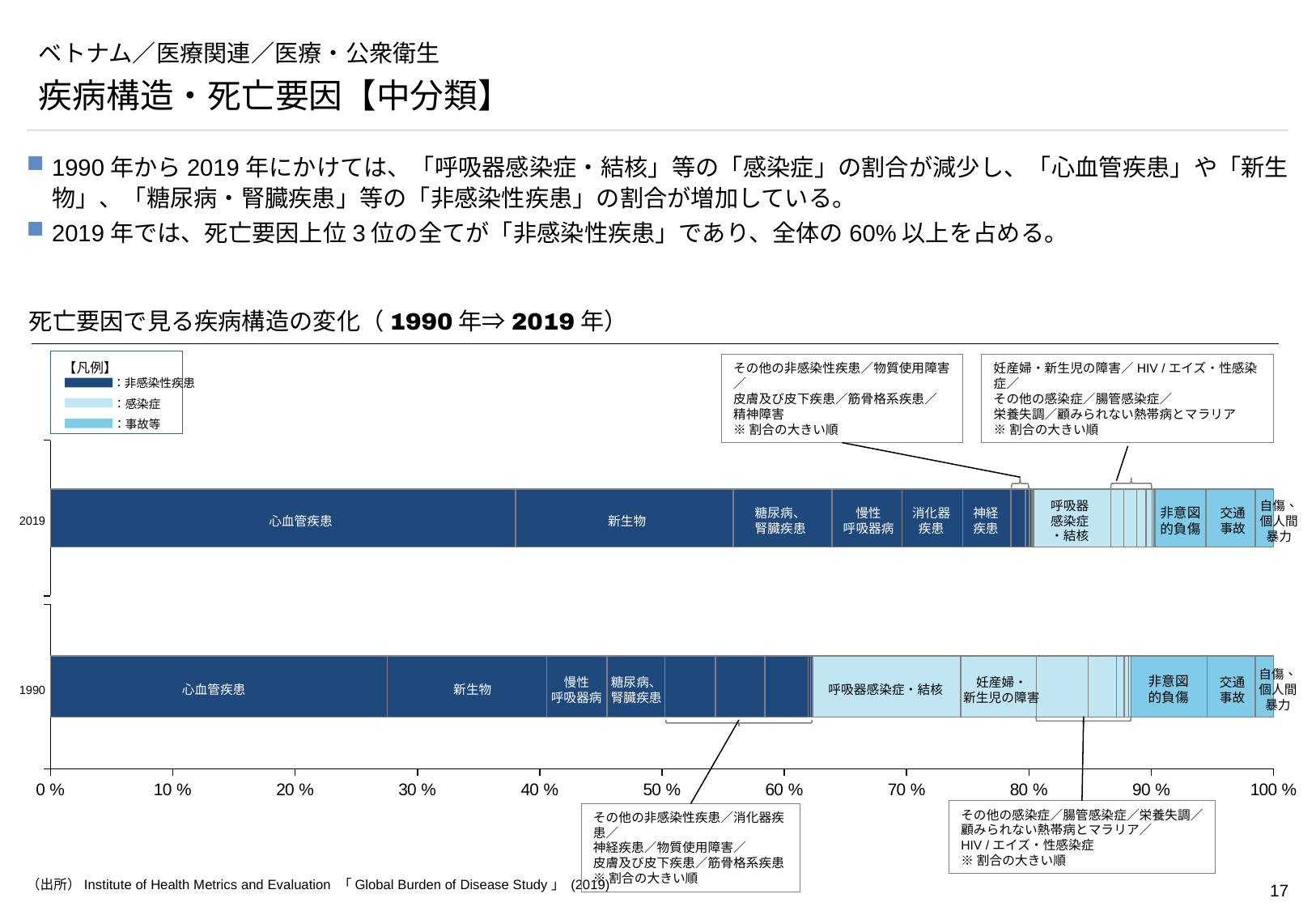

# ベトナム／医療関連／医療・公衆衛生
疾病構造・死亡要因【中分類】
1990年から2019年にかけては、「呼吸器感染症・結核」等の「感染症」の割合が減少し、「心血管疾患」や「新生物」、「糖尿病・腎臓疾患」等の「非感染性疾患」の割合が増加している。
2019年では、死亡要因上位3位の全てが「非感染性疾患」であり、全体の60%以上を占める。
死亡要因で見る疾病構造の変化（1990年⇒2019年）
【凡例】
：非感染性疾患

：感染症

：事故等

その他の非感染性疾患／物質使用障害／
皮膚及び皮下疾患／筋骨格系疾患／
精神障害
※割合の大きい順
妊産婦・新生児の障害／HIV /エイズ・性感染症／
その他の感染症／腸管感染症／
栄養失調／顧みられない熱帯病とマラリア
※割合の大きい順

### Chart

| Category |  |  |  |  |  |  |  |  |  |  |  |  |  |  |  |  |  |  |  |  |  |
|---|---|---|---|---|---|---|---|---|---|---|---|---|---|---|---|---|---|---|---|---|---|

呼吸器
感染症
・結核
自傷、
個人間
暴力
非意図
的負傷
糖尿病、
腎臓疾患
慢性
呼吸器病
消化器
疾患
神経
疾患
交通
事故
2019
心血管疾患
新生物

### Chart

| Category |  |  |  |  |  |  |  |  |  |  |  |  |  |  |  |  |  |  |  |  |  |  |
|---|---|---|---|---|---|---|---|---|---|---|---|---|---|---|---|---|---|---|---|---|---|---|
妊産婦・
新生児の障害
自傷、
個人間
暴力
非意図
的負傷

慢性
呼吸器病
糖尿病、
腎臓疾患
交通
事故
1990
心血管疾患
新生物
呼吸器感染症・結核
その他の感染症／腸管感染症／栄養失調／
顧みられない熱帯病とマラリア／
HIV /エイズ・性感染症
※割合の大きい順
その他の非感染性疾患／消化器疾患／
神経疾患／物質使用障害／
皮膚及び皮下疾患／筋骨格系疾患
※割合の大きい順
（出所）Institute of Health Metrics and Evaluation 「Global Burden of Disease Study」 (2019)